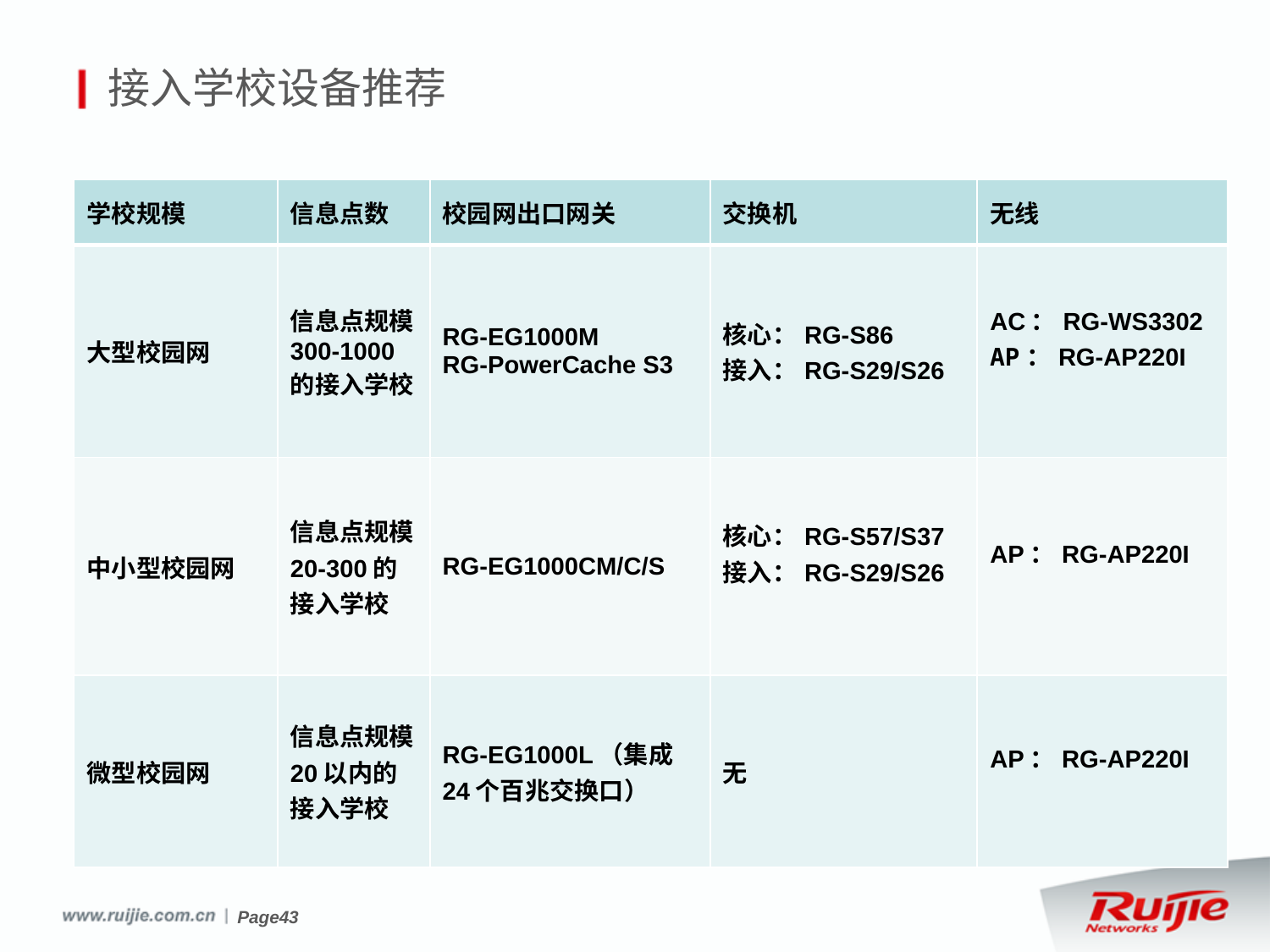

# 接入学校设备推荐
| 学校规模 | 信息点数 | 校园网出口网关 | 交换机 | 无线 |
| --- | --- | --- | --- | --- |
| 大型校园网 | 信息点规模300-1000的接入学校 | RG-EG1000M RG-PowerCache S3 | 核心：RG-S86 接入：RG-S29/S26 | AC：RG-WS3302 AP：RG-AP220I |
| 中小型校园网 | 信息点规模20-300的接入学校 | RG-EG1000CM/C/S | 核心：RG-S57/S37 接入：RG-S29/S26 | AP：RG-AP220I |
| 微型校园网 | 信息点规模20以内的接入学校 | RG-EG1000L（集成24个百兆交换口） | 无 | AP：RG-AP220I |